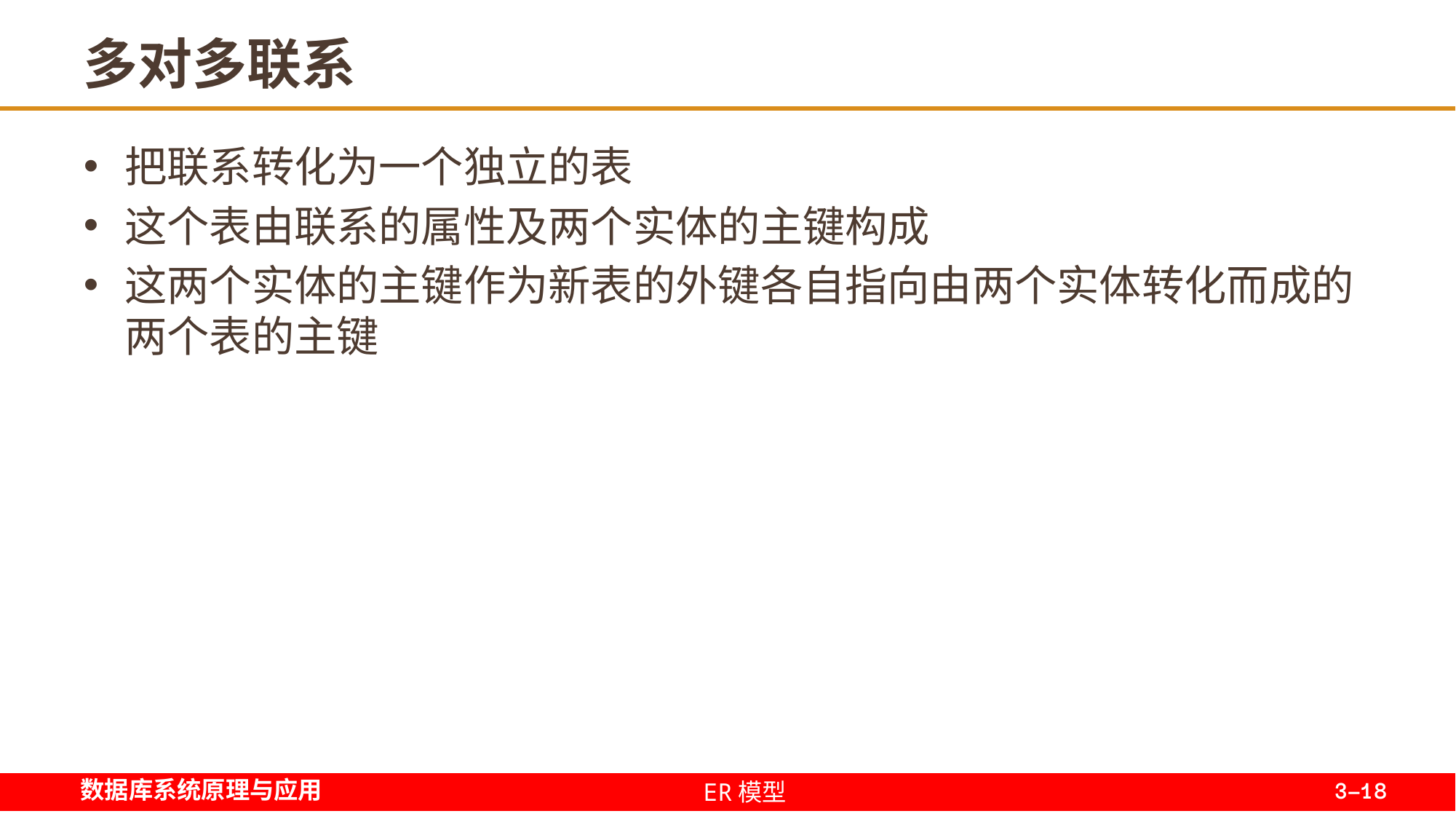

# 多对多联系
把联系转化为一个独立的表
这个表由联系的属性及两个实体的主键构成
这两个实体的主键作为新表的外键各自指向由两个实体转化而成的两个表的主键